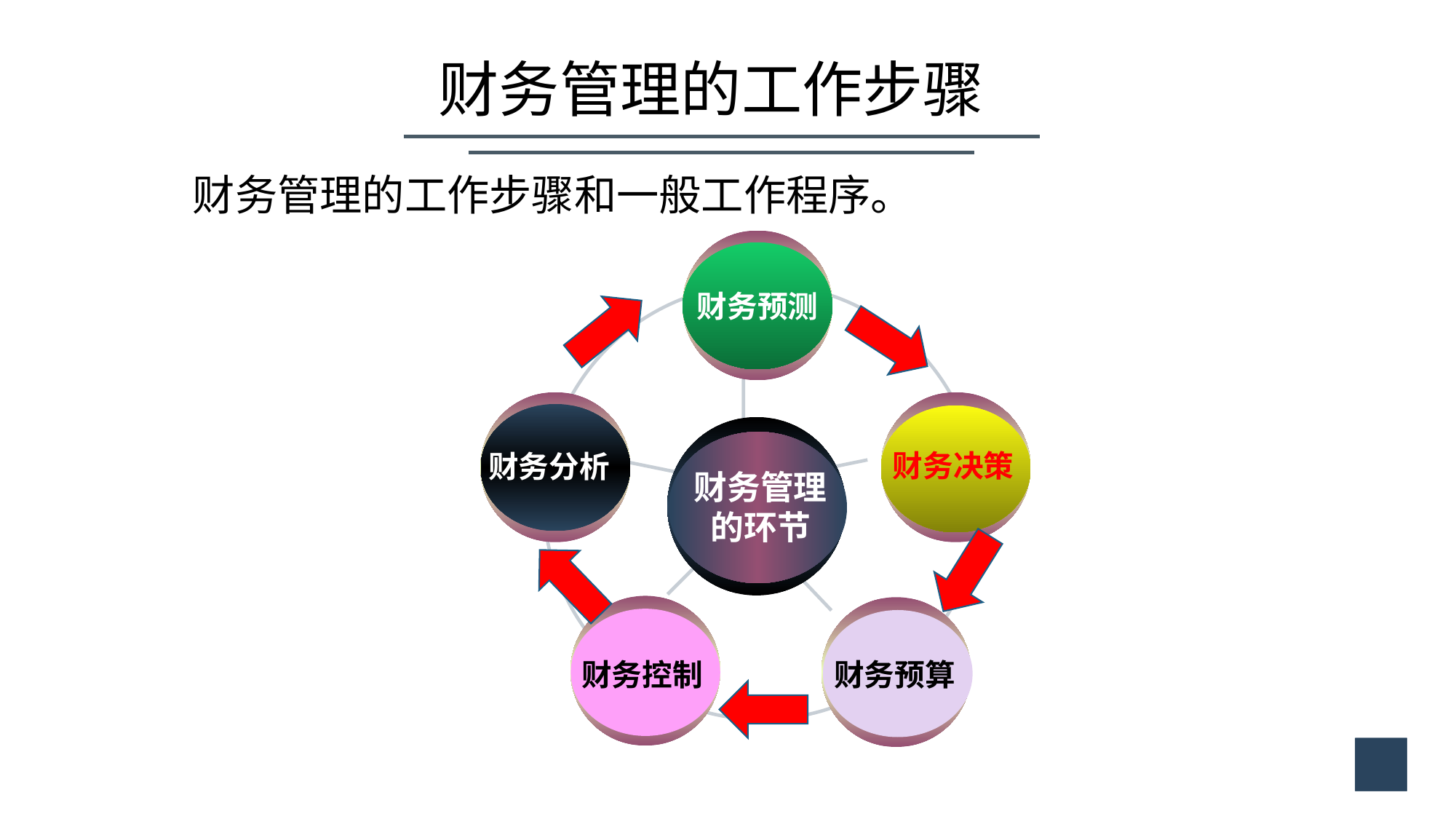

财务管理的工作步骤
财务管理的工作步骤和一般工作程序。

财务预测

财务决策
财务分析

财务控制
财务预算

财务管理
的环节

26